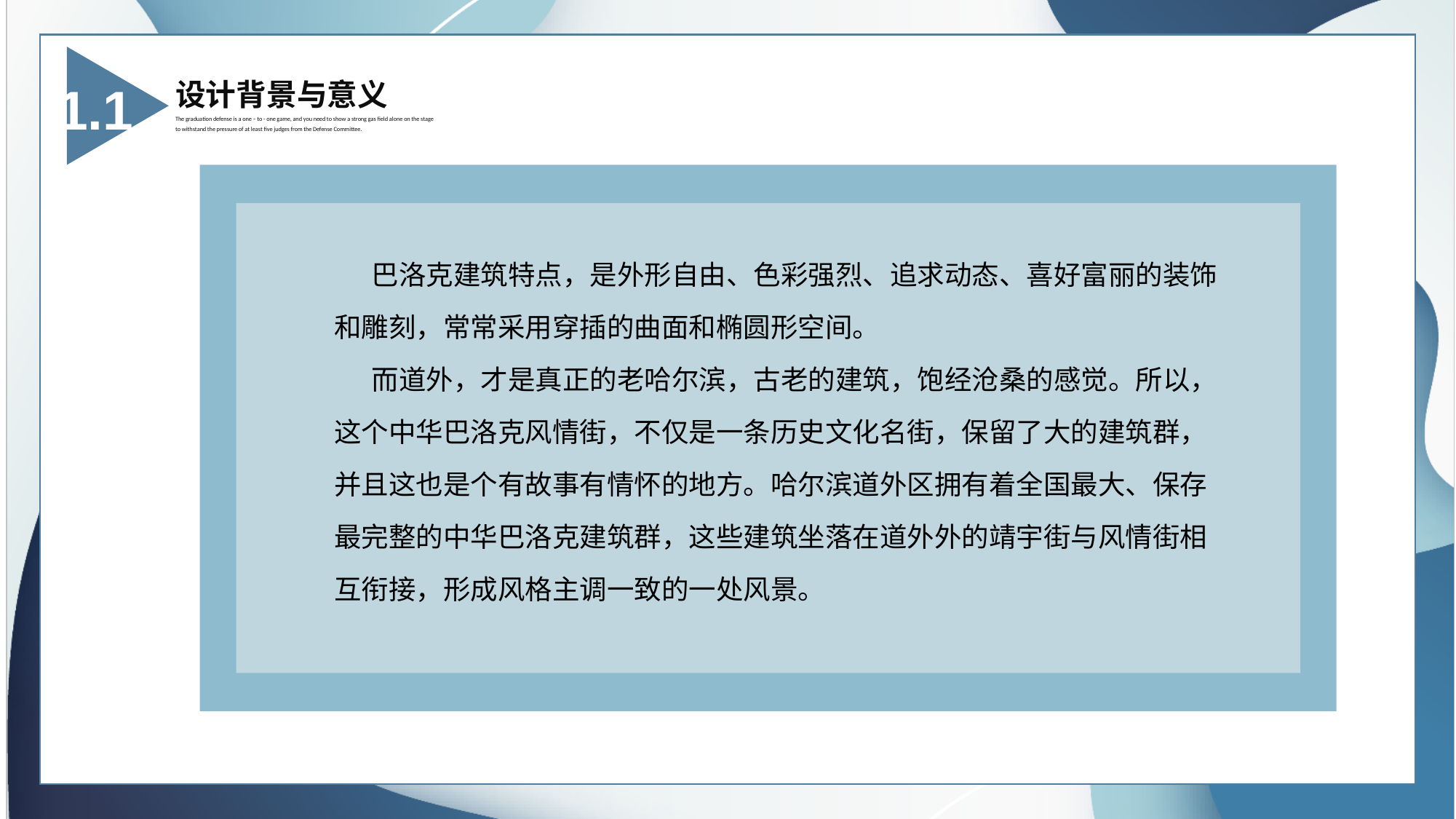

1.1
设计背景与意义
The graduation defense is a one – to - one game, and you need to show a strong gas field alone on the stage to withstand the pressure of at least five judges from the Defense Committee.

     巴洛克建筑特点，是外形自由、色彩强烈、追求动态、喜好富丽的装饰和雕刻，常常采用穿插的曲面和椭圆形空间。
     而道外，才是真正的老哈尔滨，古老的建筑，饱经沧桑的感觉。所以，这个中华巴洛克风情街，不仅是一条历史文化名街，保留了大的建筑群，并且这也是个有故事有情怀的地方。哈尔滨道外区拥有着全国最大、保存最完整的中华巴洛克建筑群，这些建筑坐落在道外外的靖宇街与风情街相互衔接，形成风格主调一致的一处风景。